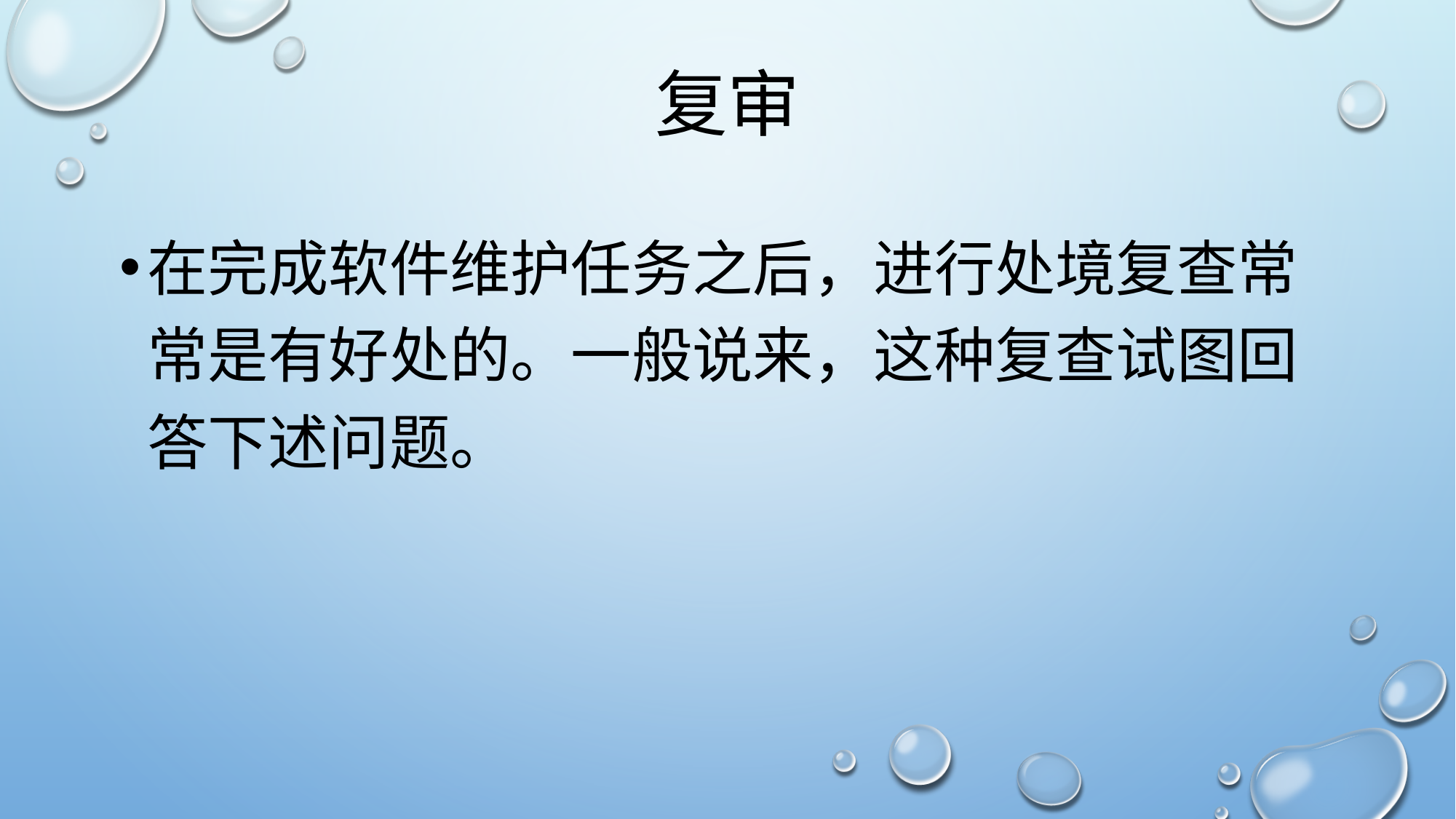

# 复审
在完成软件维护任务之后，进行处境复查常常是有好处的。一般说来，这种复查试图回答下述问题。